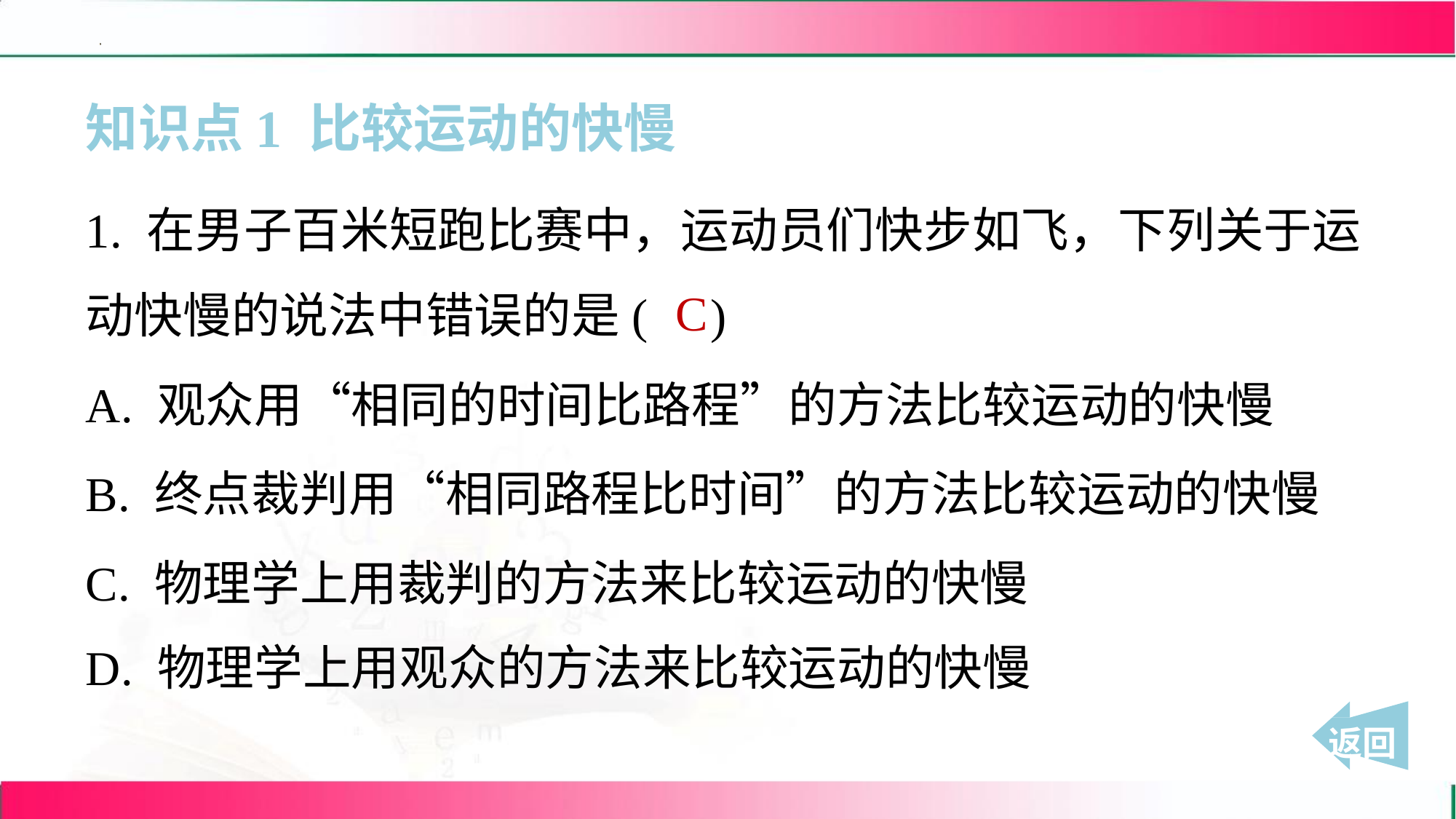

知识点1 比较运动的快慢
1. 在男子百米短跑比赛中，运动员们快步如飞，下列关于运
动快慢的说法中错误的是(     )
C
A. 观众用“相同的时间比路程”的方法比较运动的快慢
B. 终点裁判用“相同路程比时间”的方法比较运动的快慢
C. 物理学上用裁判的方法来比较运动的快慢
D. 物理学上用观众的方法来比较运动的快慢
 返回